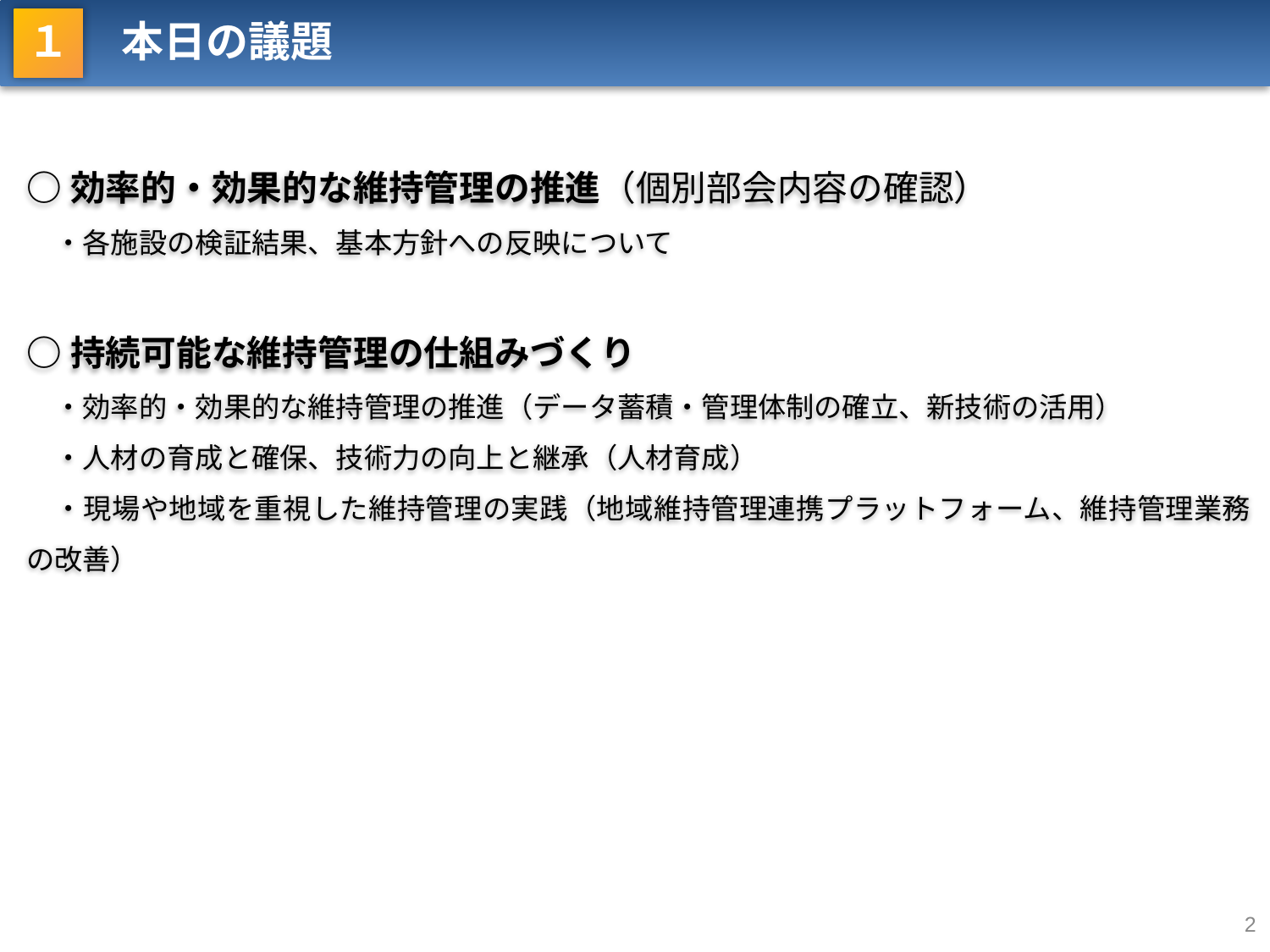

１ 　本日の議題
○効率的・効果的な維持管理の推進（個別部会内容の確認）
　・各施設の検証結果、基本方針への反映について

○持続可能な維持管理の仕組みづくり
　・効率的・効果的な維持管理の推進（データ蓄積・管理体制の確立、新技術の活用）
　・人材の育成と確保、技術力の向上と継承（人材育成）
　・現場や地域を重視した維持管理の実践（地域維持管理連携プラットフォーム、維持管理業務の改善）
2